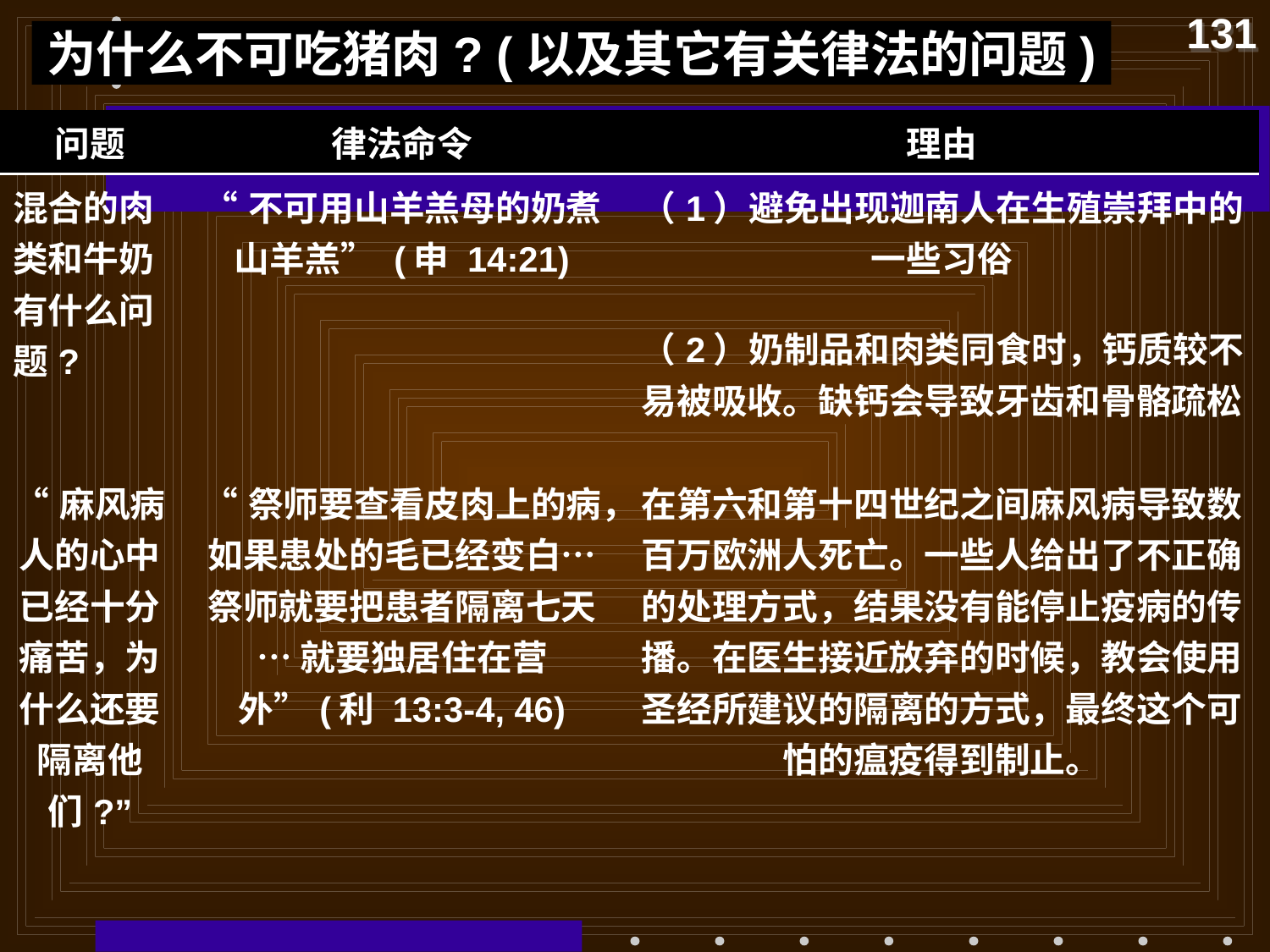

131
# 为什么不可吃猪肉? (以及其它有关律法的问题)
| 问题 | 律法命令 | 理由 |
| --- | --- | --- |
| 混合的肉类和牛奶有什么问题? | “不可用山羊羔母的奶煮山羊羔” (申 14:21) | （1）避免出现迦南人在生殖崇拜中的一些习俗 （2）奶制品和肉类同食时，钙质较不易被吸收。缺钙会导致牙齿和骨骼疏松 |
| “麻风病人的心中已经十分痛苦，为什么还要隔离他们?” | “祭师要查看皮肉上的病，如果患处的毛已经变白…祭师就要把患者隔离七天… 就要独居住在营外”(利 13:3-4, 46) | 在第六和第十四世纪之间麻风病导致数百万欧洲人死亡。一些人给出了不正确的处理方式，结果没有能停止疫病的传播。在医生接近放弃的时候，教会使用圣经所建议的隔离的方式，最终这个可怕的瘟疫得到制止。 |